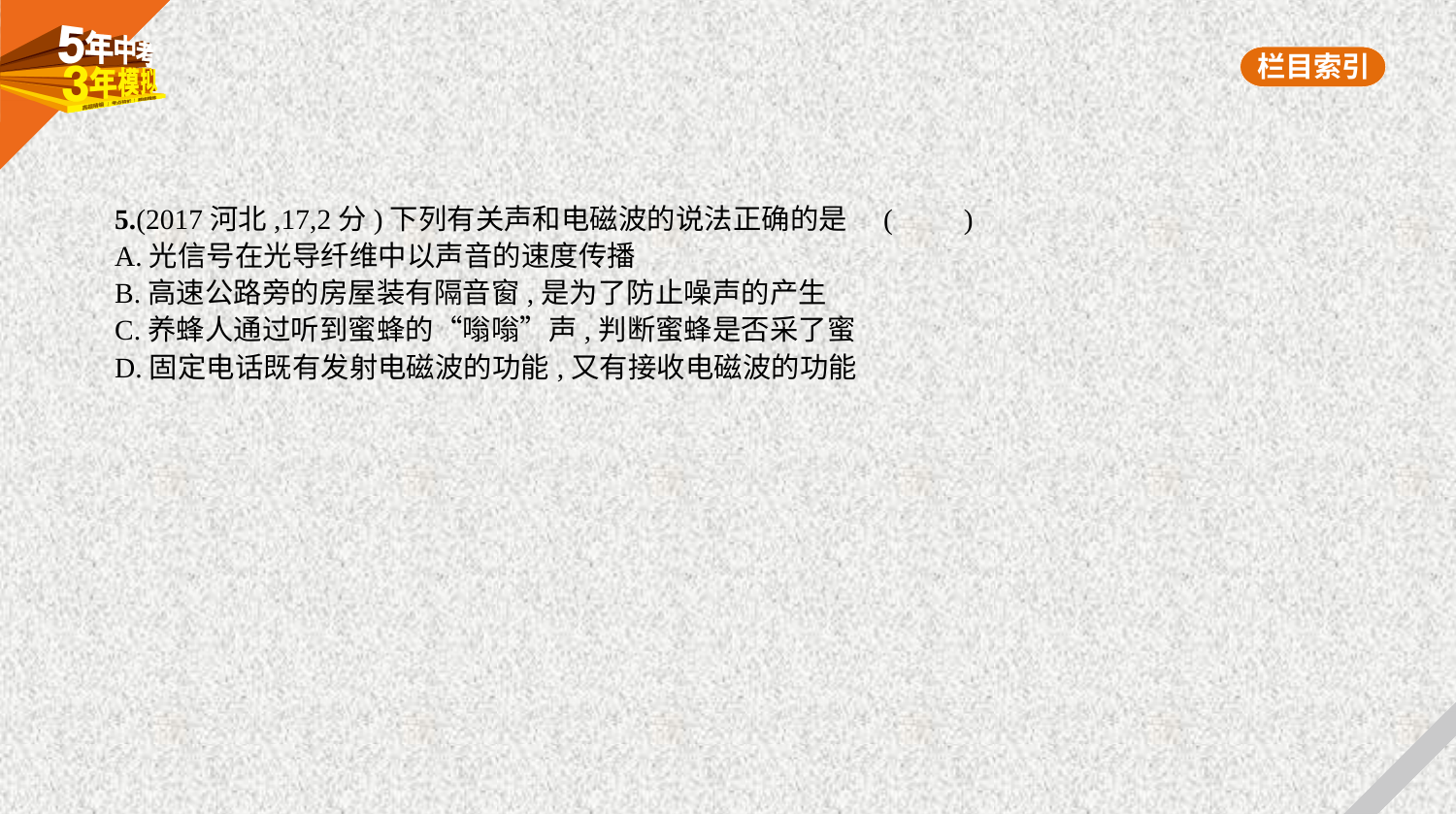

5.(2017河北,17,2分)下列有关声和电磁波的说法正确的是 (　　)
A.光信号在光导纤维中以声音的速度传播
B.高速公路旁的房屋装有隔音窗,是为了防止噪声的产生
C.养蜂人通过听到蜜蜂的“嗡嗡”声,判断蜜蜂是否采了蜜
D.固定电话既有发射电磁波的功能,又有接收电磁波的功能